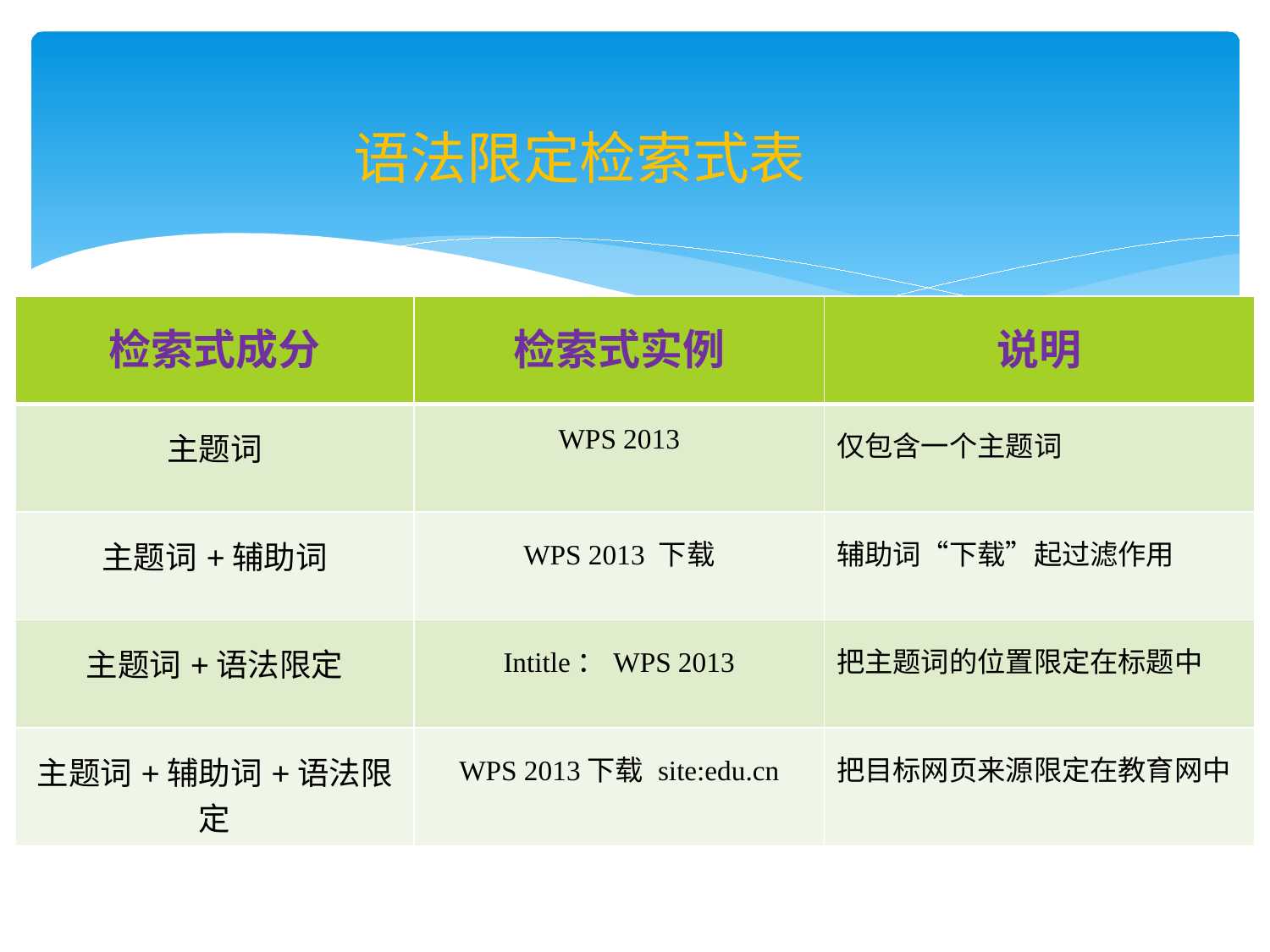

语法限定检索式表
| 检索式成分 | 检索式实例 | 说明 |
| --- | --- | --- |
| 主题词 | WPS 2013 | 仅包含一个主题词 |
| 主题词+辅助词 | WPS 2013 下载 | 辅助词“下载”起过滤作用 |
| 主题词+语法限定 | Intitle：WPS 2013 | 把主题词的位置限定在标题中 |
| 主题词+辅助词+语法限定 | WPS 2013下载 site:edu.cn | 把目标网页来源限定在教育网中 |